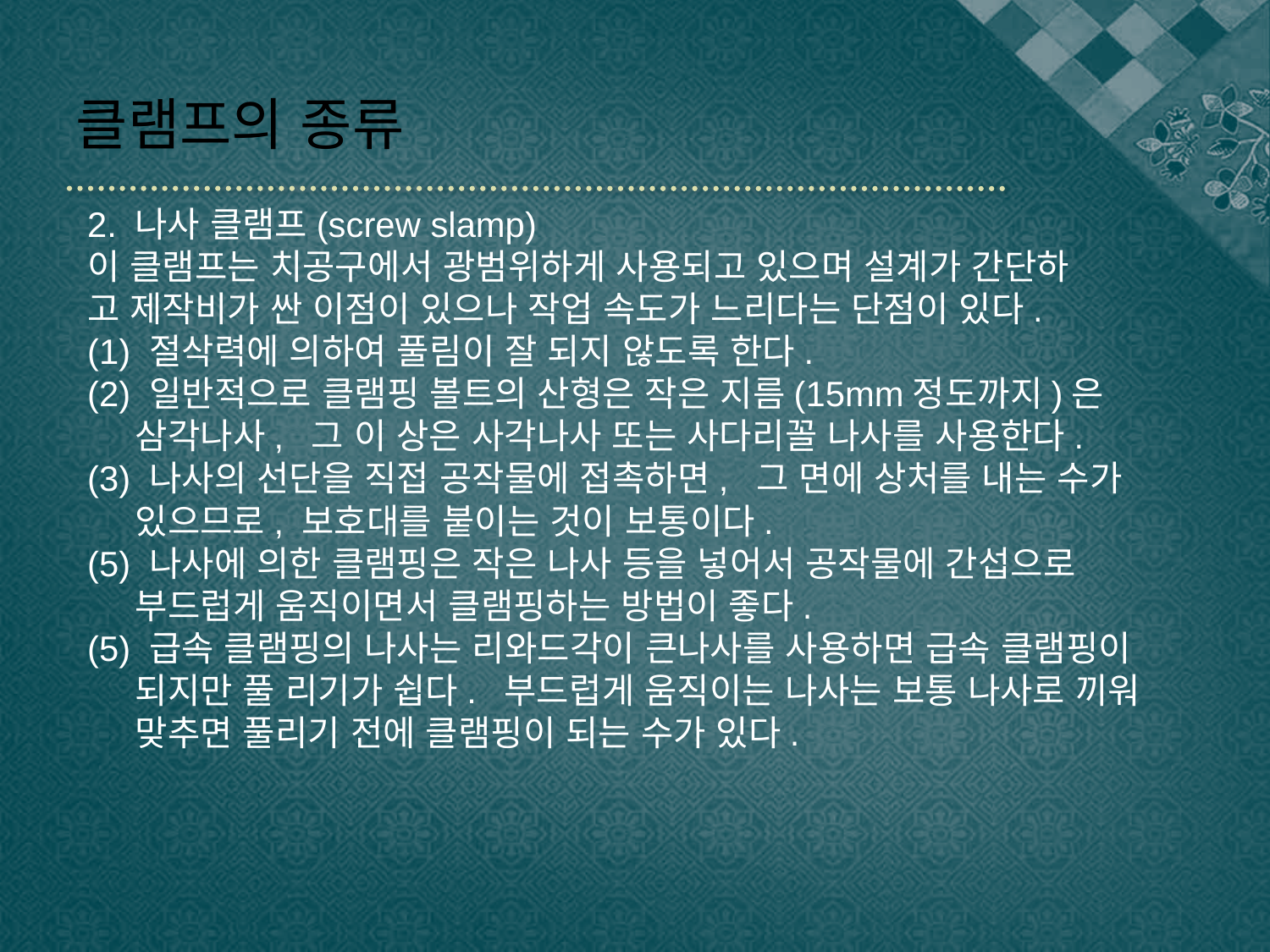

# 클램프의 종류
2. 나사 클램프(screw slamp)
이 클램프는 치공구에서 광범위하게 사용되고 있으며 설계가 간단하
고 제작비가 싼 이점이 있으나 작업 속도가 느리다는 단점이 있다.
(1) 절삭력에 의하여 풀림이 잘 되지 않도록 한다.
(2) 일반적으로 클램핑 볼트의 산형은 작은 지름(15mm정도까지)은 삼각나사,  그 이 상은 사각나사 또는 사다리꼴 나사를 사용한다.
(3) 나사의 선단을 직접 공작물에 접촉하면,  그 면에 상처를 내는 수가 있으므로, 보호대를 붙이는 것이 보통이다.
(5) 나사에 의한 클램핑은 작은 나사 등을 넣어서 공작물에 간섭으로 부드럽게 움직이면서 클램핑하는 방법이 좋다.
(5) 급속 클램핑의 나사는 리와드각이 큰나사를 사용하면 급속 클램핑이 되지만 풀 리기가 쉽다.  부드럽게 움직이는 나사는 보통 나사로 끼워 맞추면 풀리기 전에 클램핑이 되는 수가 있다.